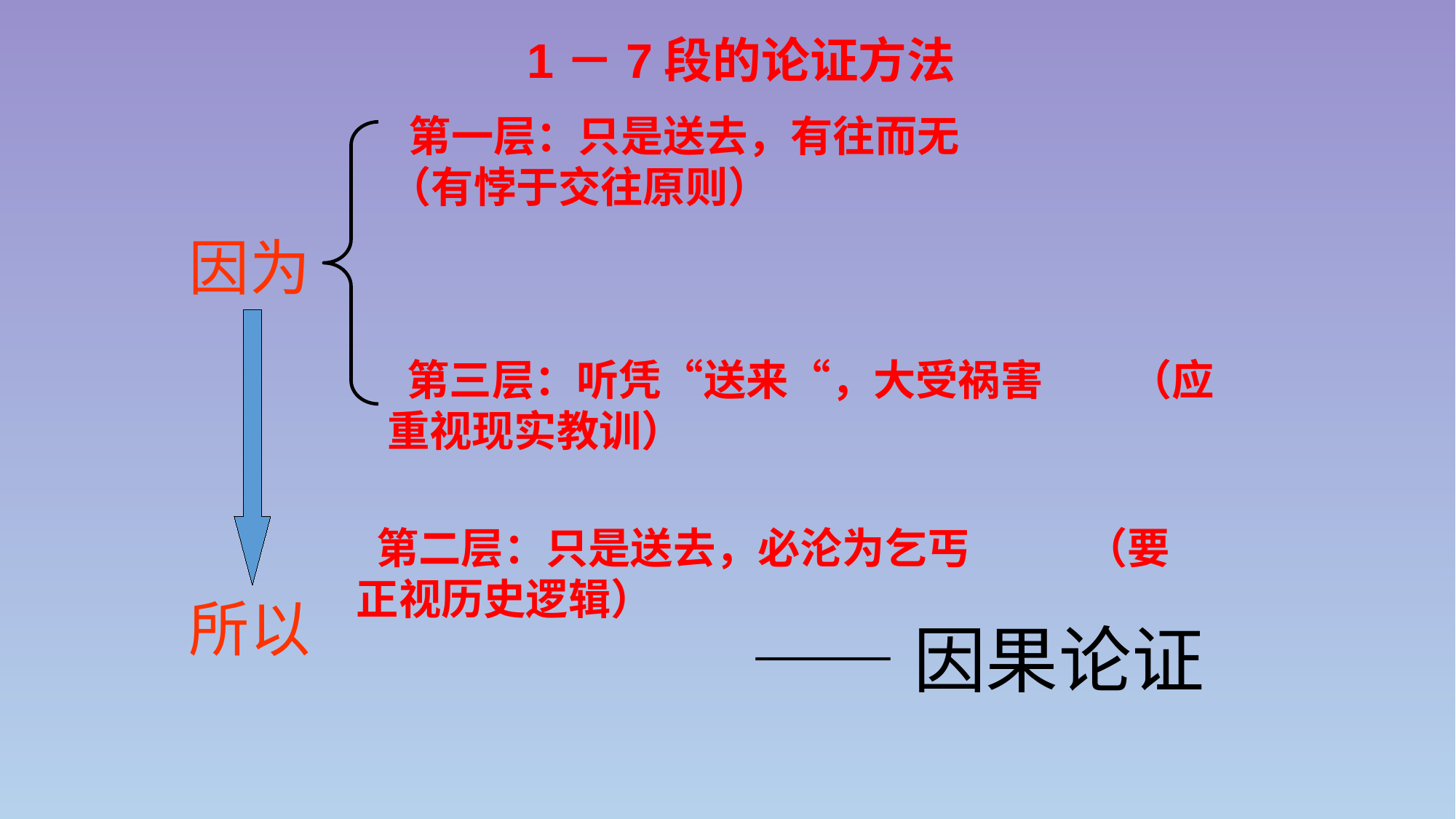

1－7段的论证方法
 第一层：只是送去，有往而无
（有悖于交往原则）

因为

 第三层：听凭“送来“，大受祸害         （应重视现实教训）
 第二层：只是送去，必沦为乞丐            （要正视历史逻辑）
所以
——因果论证